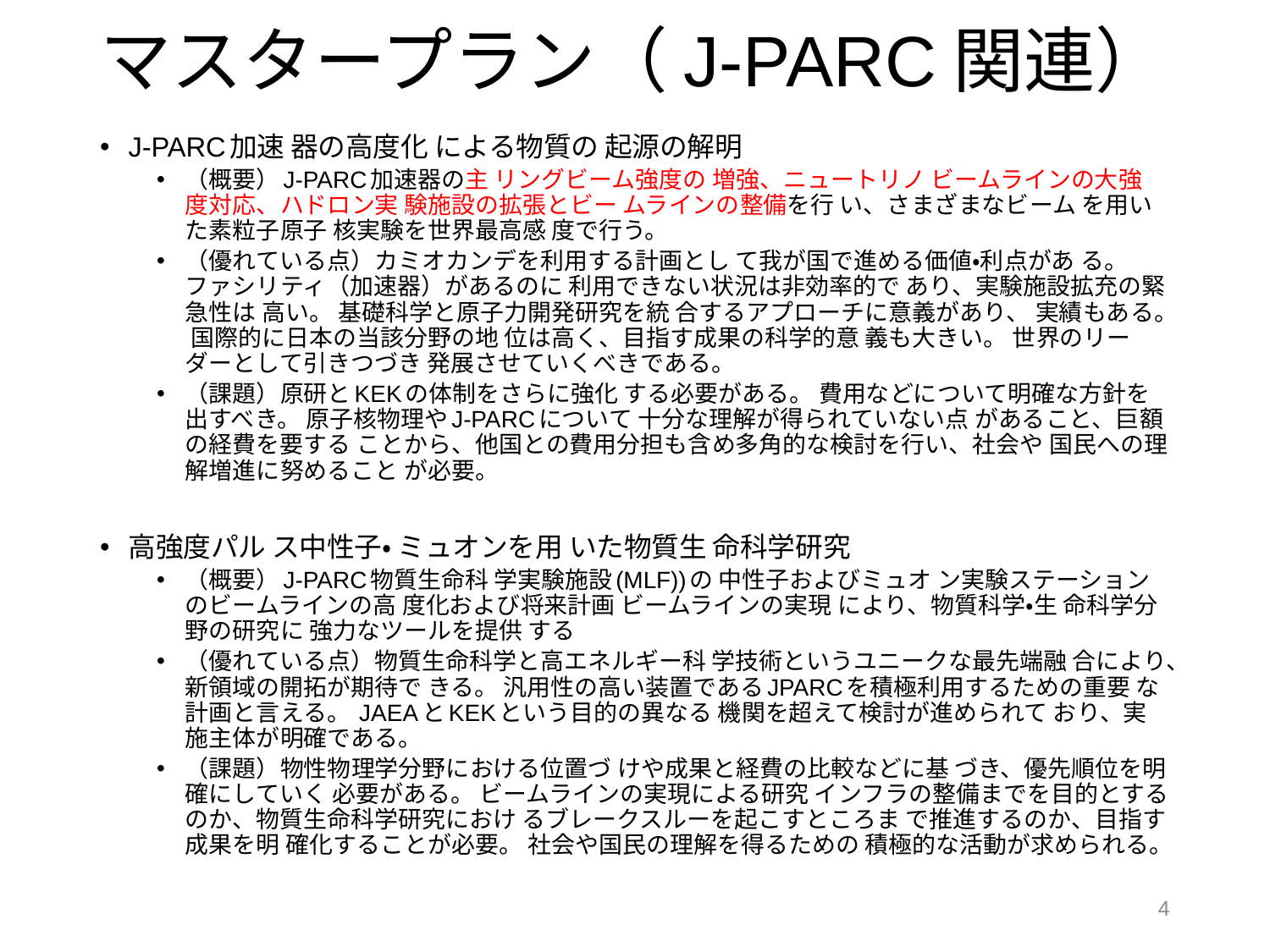

# マスタープラン（J-PARC関連）
J-PARC加速 器の高度化 による物質の 起源の解明
（概要）J-PARC加速器の主 リングビーム強度の 増強、ニュートリノ ビームラインの大強 度対応、ハドロン実 験施設の拡張とビー ムラインの整備を行 い、さまざまなビーム を用いた素粒子原子 核実験を世界最高感 度で行う。
（優れている点）カミオカンデを利用する計画とし て我が国で進める価値・利点があ る。 ファシリティ（加速器）があるのに 利用できない状況は非効率的で あり、実験施設拡充の緊急性は 高い。 基礎科学と原子力開発研究を統 合するアプローチに意義があり、 実績もある。 国際的に日本の当該分野の地 位は高く、目指す成果の科学的意 義も大きい。 世界のリーダーとして引きつづき 発展させていくべきである。
（課題）原研とKEKの体制をさらに強化 する必要がある。 費用などについて明確な方針を 出すべき。 原子核物理やJ-PARCについて 十分な理解が得られていない点 があること、巨額の経費を要する ことから、他国との費用分担も含め多角的な検討を行い、社会や 国民への理解増進に努めること が必要。

高強度パル ス中性子・ ミュオンを用 いた物質生 命科学研究
（概要）J-PARC物質生命科 学実験施設(MLF))の 中性子およびミュオ ン実験ステーション のビームラインの高 度化および将来計画 ビームラインの実現 により、物質科学・生 命科学分野の研究に 強力なツールを提供 する
（優れている点）物質生命科学と高エネルギー科 学技術というユニークな最先端融 合により、新領域の開拓が期待で きる。 汎用性の高い装置であるJPARCを積極利用するための重要 な計画と言える。 JAEAとKEKという目的の異なる 機関を超えて検討が進められて おり、実施主体が明確である。
（課題）物性物理学分野における位置づ けや成果と経費の比較などに基 づき、優先順位を明確にしていく 必要がある。 ビームラインの実現による研究 インフラの整備までを目的とする のか、物質生命科学研究におけ るブレークスルーを起こすところま で推進するのか、目指す成果を明 確化することが必要。 社会や国民の理解を得るための 積極的な活動が求められる。
4